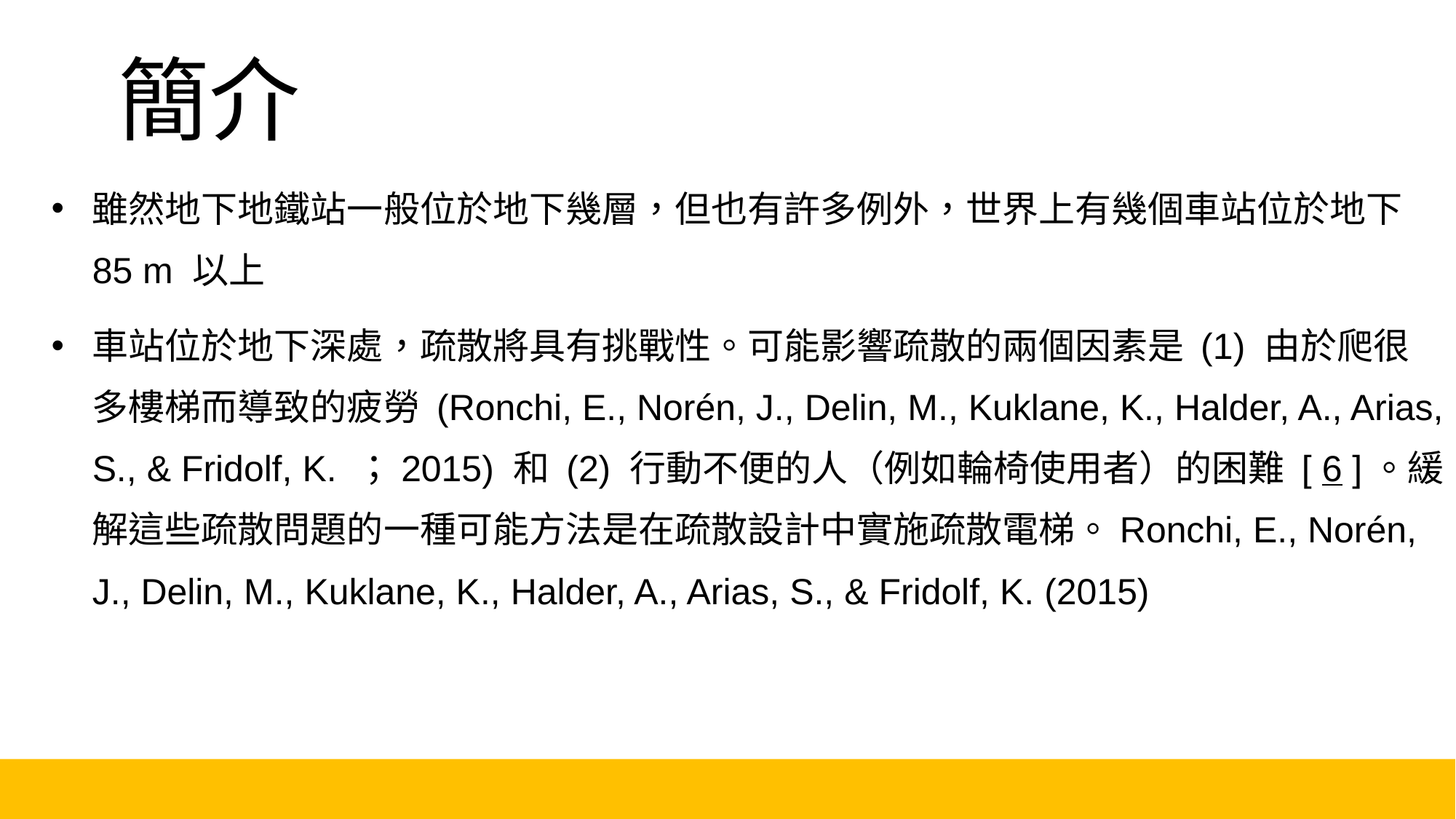

# 簡介
雖然地下地鐵站一般位於地下幾層，但也有許多例外，世界上有幾個車站位於地下 85 m 以上
車站位於地下深處，疏散將具有挑戰性。可能影響疏散的兩個因素是 (1) 由於爬很多樓梯而導致的疲勞 (Ronchi, E., Norén, J., Delin, M., Kuklane, K., Halder, A., Arias, S., & Fridolf, K. ；2015) 和 (2) 行動不便的人（例如輪椅使用者）的困難 [ 6 ]。緩解這些疏散問題的一種可能方法是在疏散設計中實施疏散電梯。Ronchi, E., Norén, J., Delin, M., Kuklane, K., Halder, A., Arias, S., & Fridolf, K. (2015)

2